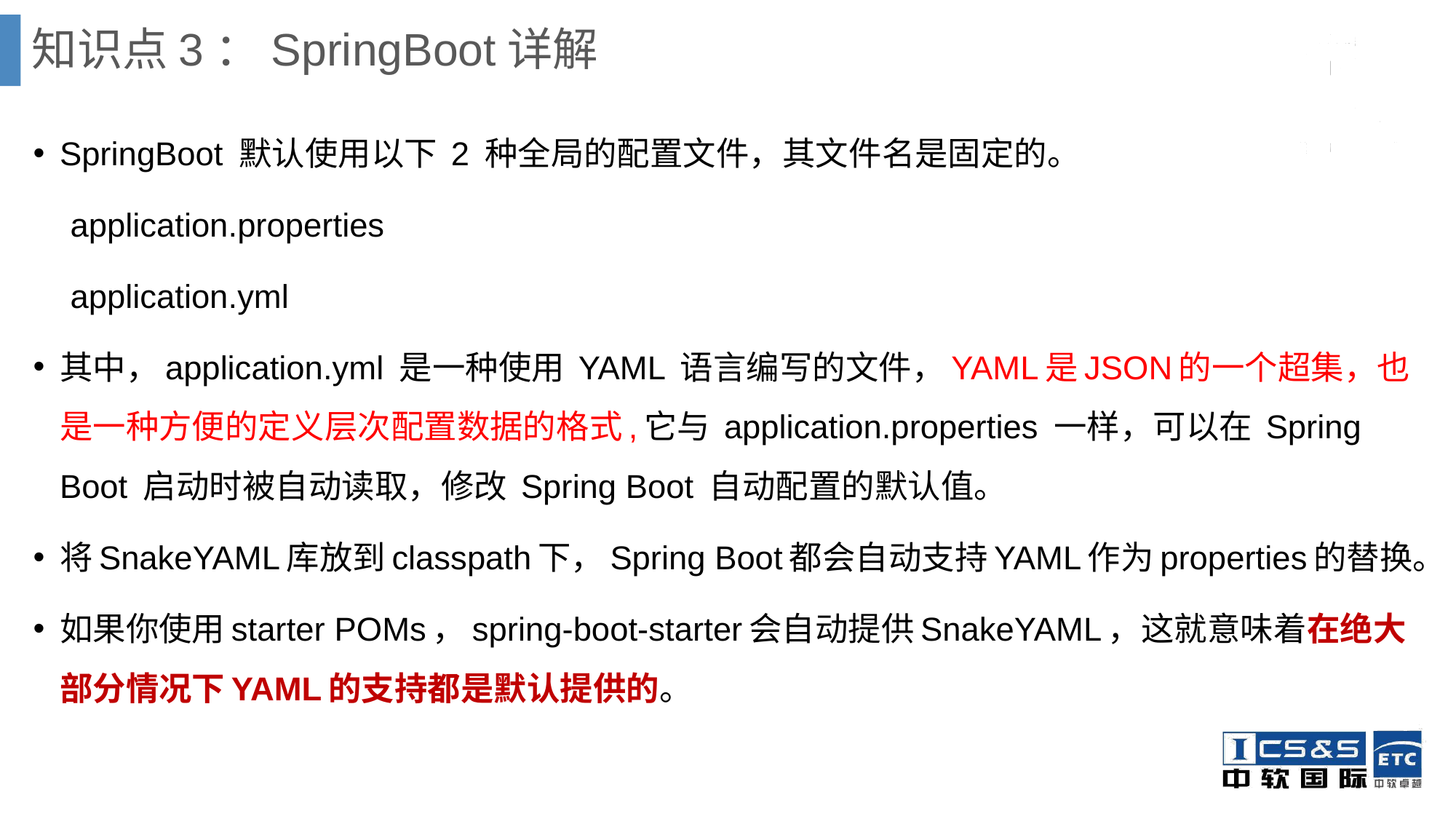

# 知识点3：SpringBoot详解
SpringBoot 默认使用以下 2 种全局的配置文件，其文件名是固定的。
    application.properties
    application.yml
其中，application.yml 是一种使用 YAML 语言编写的文件，YAML是JSON的一个超集，也是一种方便的定义层次配置数据的格式,它与 application.properties 一样，可以在 Spring Boot 启动时被自动读取，修改 Spring Boot 自动配置的默认值。
将SnakeYAML库放到classpath下，Spring Boot都会自动支持YAML作为properties的替换。
如果你使用starter POMs，spring-boot-starter会自动提供SnakeYAML，这就意味着在绝大部分情况下YAML的支持都是默认提供的。